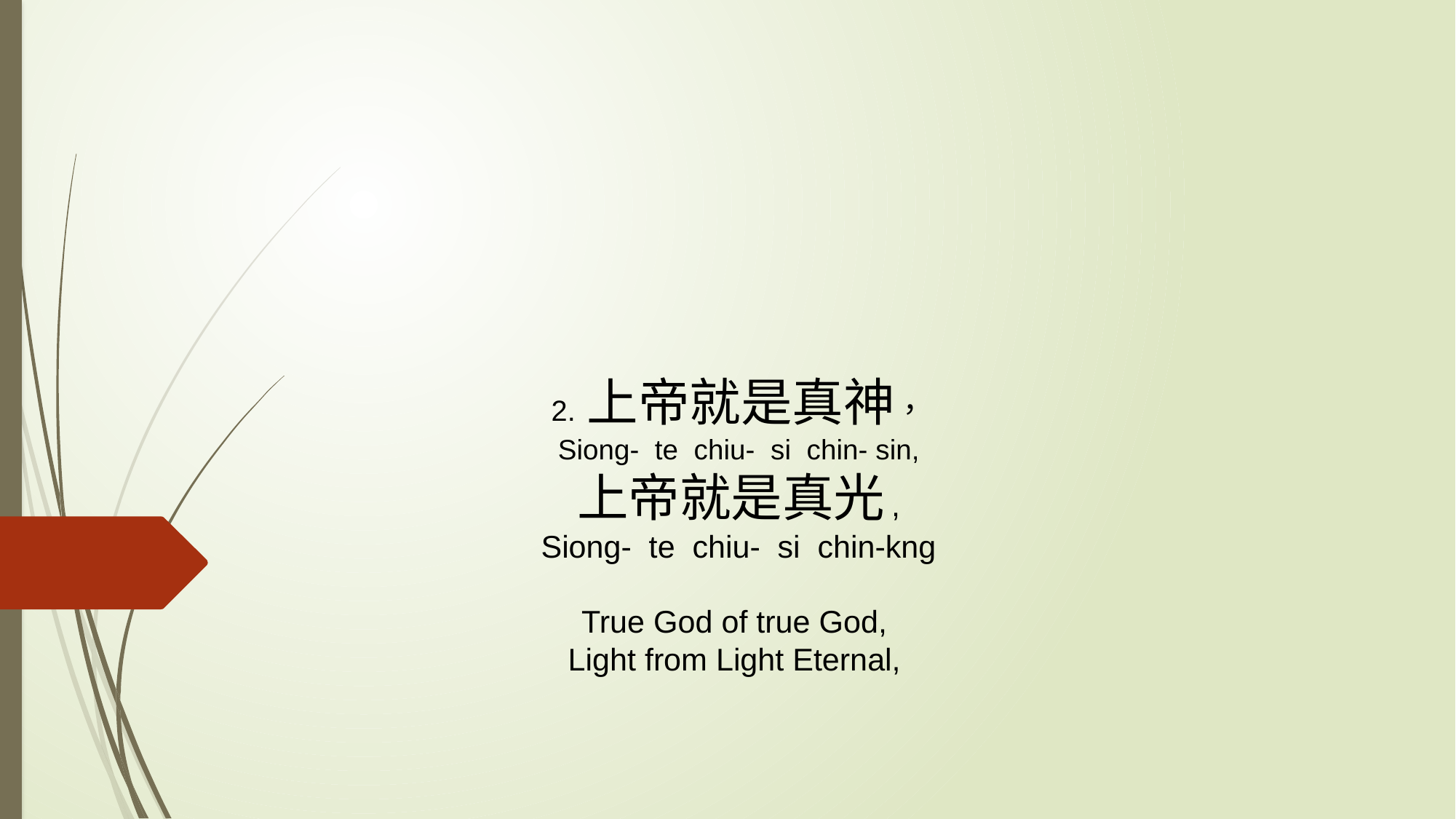

# 2. 上帝就是真神， Siong-  te  chiu-  si  chin- sin, 上帝就是真光, Siong-  te  chiu-  si  chin-kng True God of true God, Light from Light Eternal,